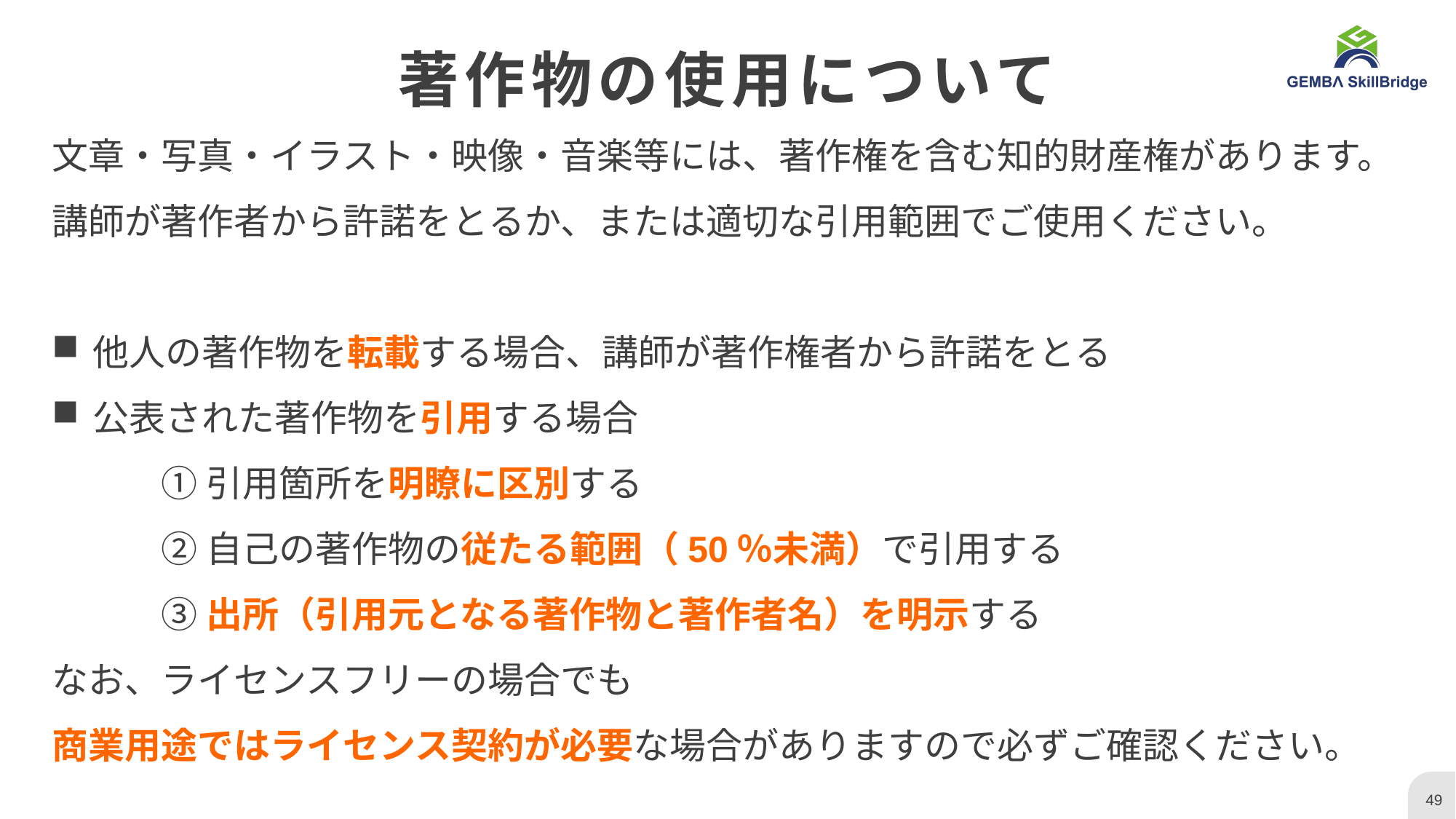

著作物の使用について
文章・写真・イラスト・映像・音楽等には、著作権を含む知的財産権があります。
講師が著作者から許諾をとるか、または適切な引用範囲でご使用ください。

他人の著作物を転載する場合、講師が著作権者から許諾をとる
公表された著作物を引用する場合
	①引用箇所を明瞭に区別する
	②自己の著作物の従たる範囲（50％未満）で引用する
	③出所（引用元となる著作物と著作者名）を明示する
なお、ライセンスフリーの場合でも
商業用途ではライセンス契約が必要な場合がありますので必ずご確認ください。
49